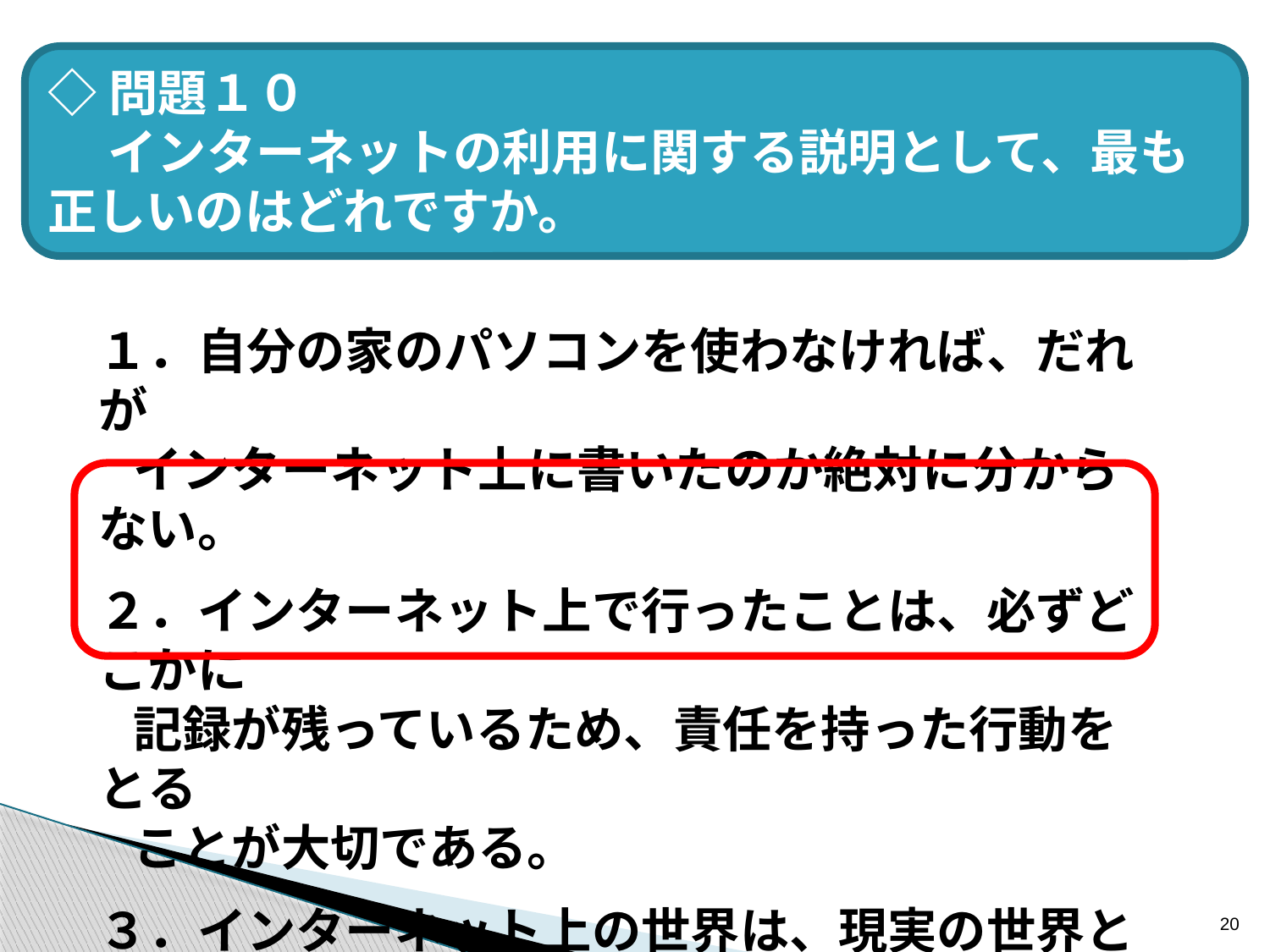

◇問題１０
　 インターネットの利用に関する説明として、最も正しいのはどれですか。
１．自分の家のパソコンを使わなければ、だれが
  インターネット上に書いたのか絶対に分からない。

２．インターネット上で行ったことは、必ずどこかに
  記録が残っているため、責任を持った行動をとる
  ことが大切である。

３．インターネット上の世界は、現実の世界と異な
  るため、どのようなことをしても見つからない。

20